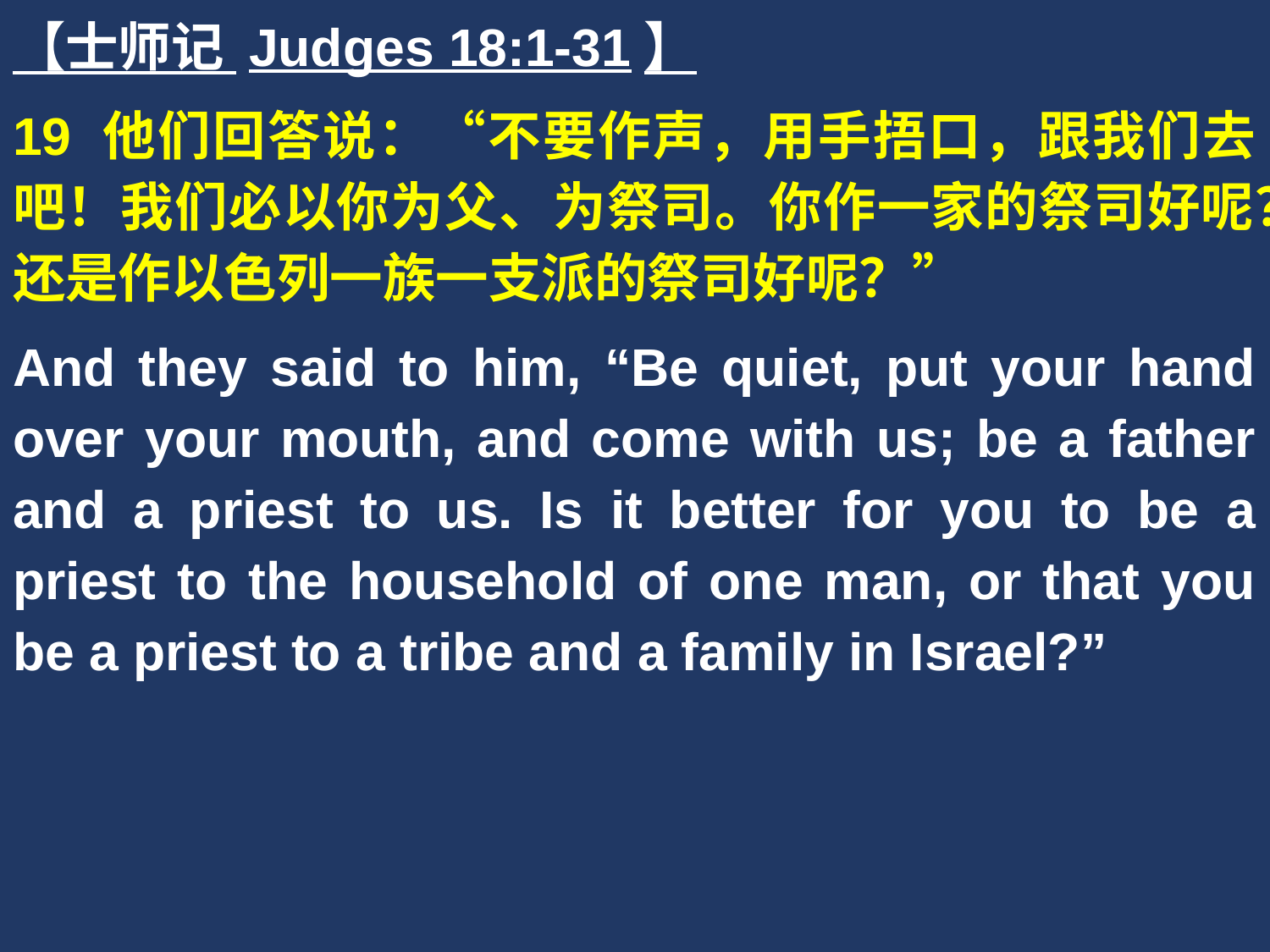

【士师记 Judges 18:1-31】
19 他们回答说：“不要作声，用手捂口，跟我们去吧！我们必以你为父、为祭司。你作一家的祭司好呢？还是作以色列一族一支派的祭司好呢？”
And they said to him, “Be quiet, put your hand over your mouth, and come with us; be a father and a priest to us. Is it better for you to be a priest to the household of one man, or that you be a priest to a tribe and a family in Israel?”